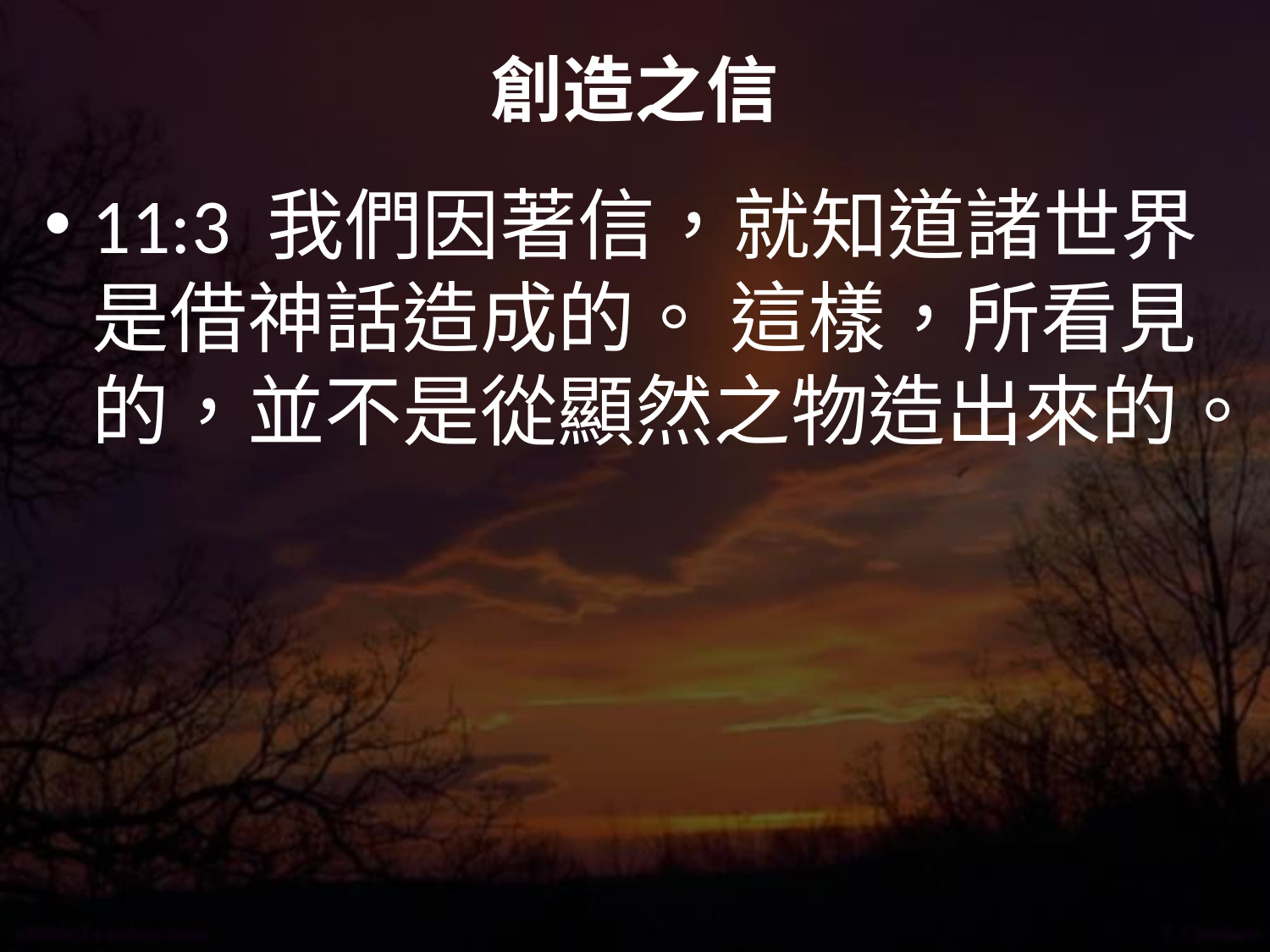

# 創造之信
11:3 我們因著信，就知道諸世界是借神話造成的。 這樣，所看見的，並不是從顯然之物造出來的。